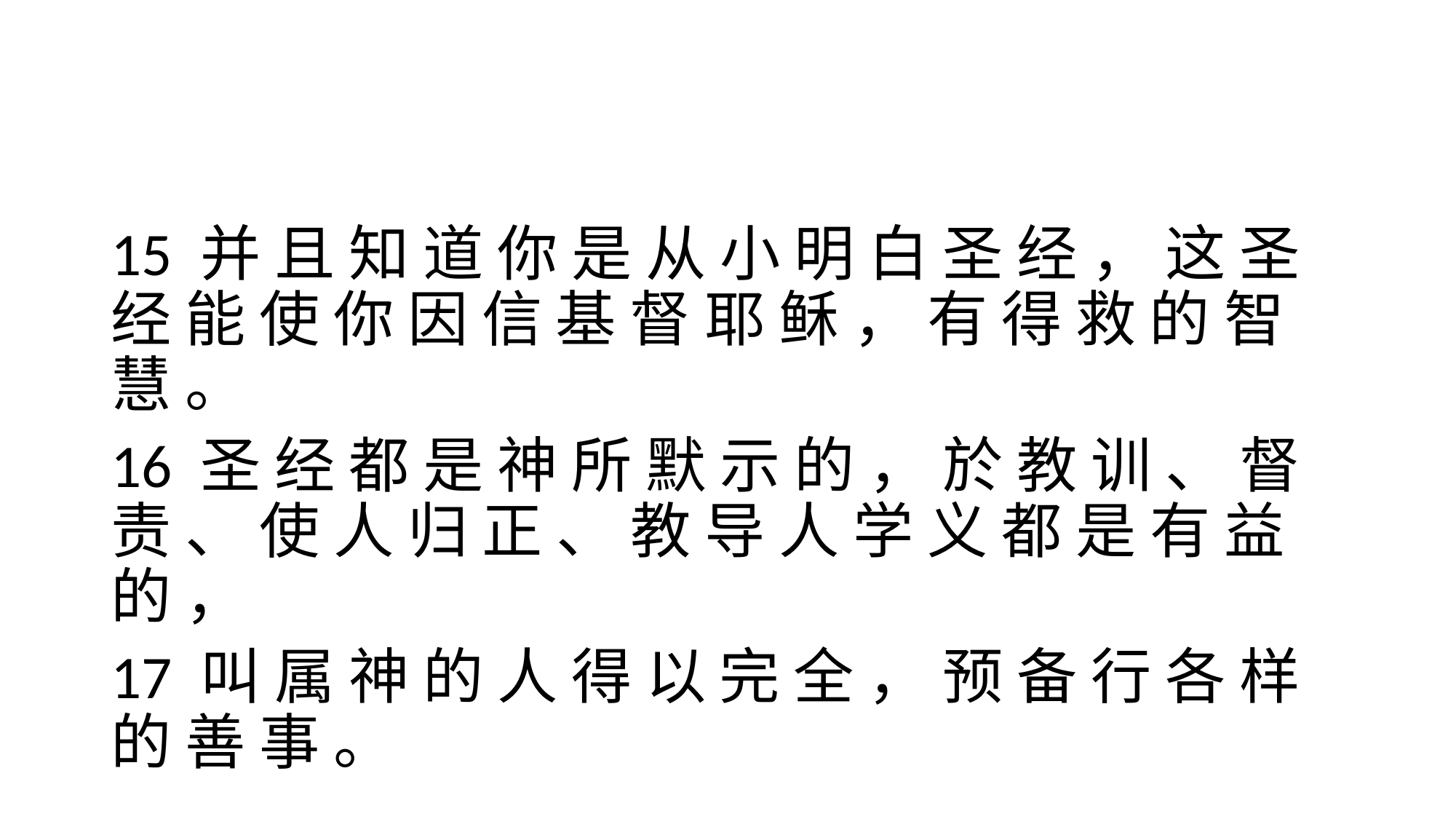

#
15 并 且 知 道 你 是 从 小 明 白 圣 经 ， 这 圣 经 能 使 你 因 信 基 督 耶 稣 ， 有 得 救 的 智 慧 。
16 圣 经 都 是 神 所 默 示 的 ， 於 教 训 、 督 责 、 使 人 归 正 、 教 导 人 学 义 都 是 有 益 的 ，
17 叫 属 神 的 人 得 以 完 全 ， 预 备 行 各 样 的 善 事 。